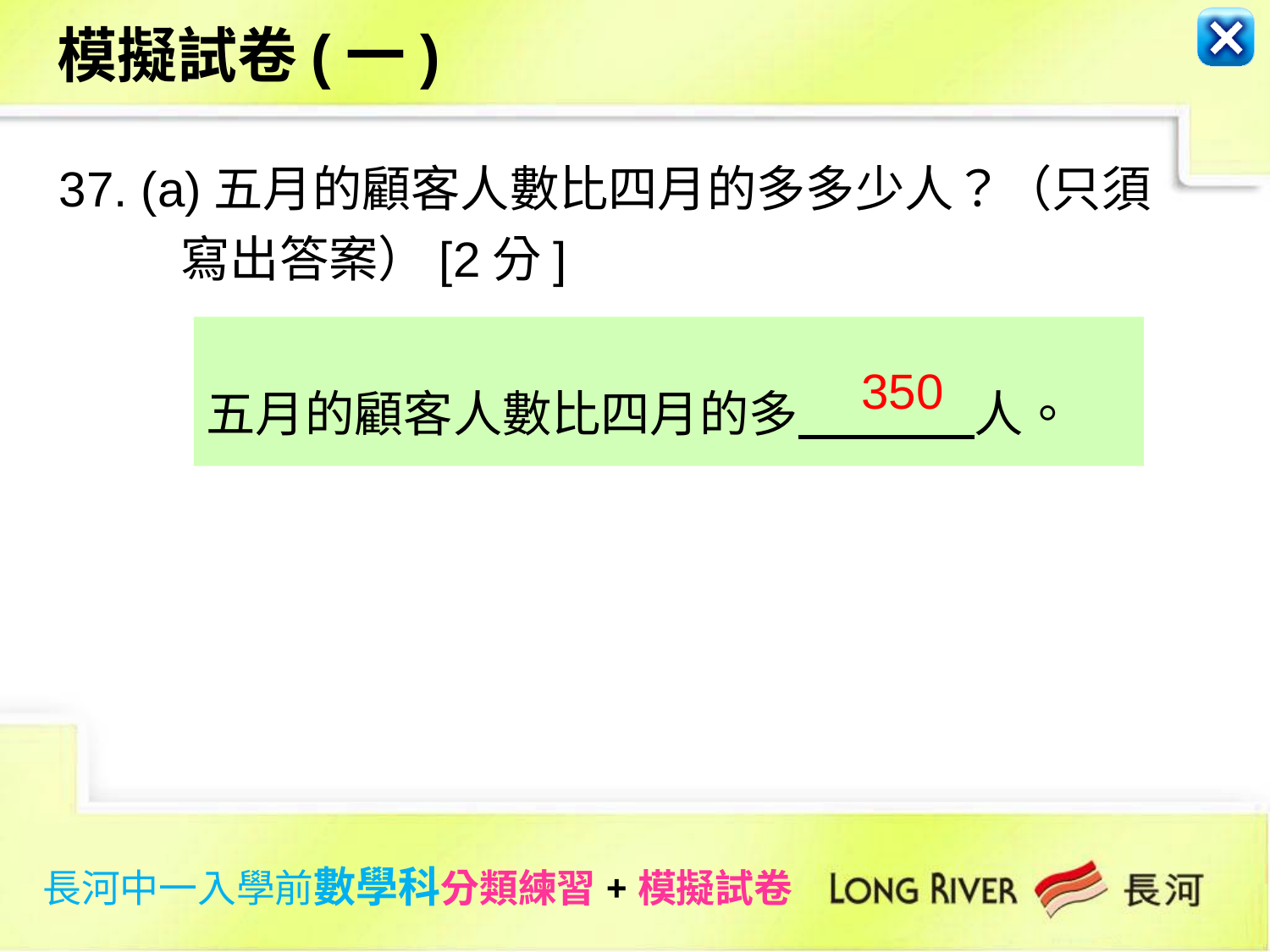

模擬試卷(一)
37. (a)五月的顧客人數比四月的多多少人？（只須
          寫出答案）[2分]

五月的顧客人數比四月的多                人。
350